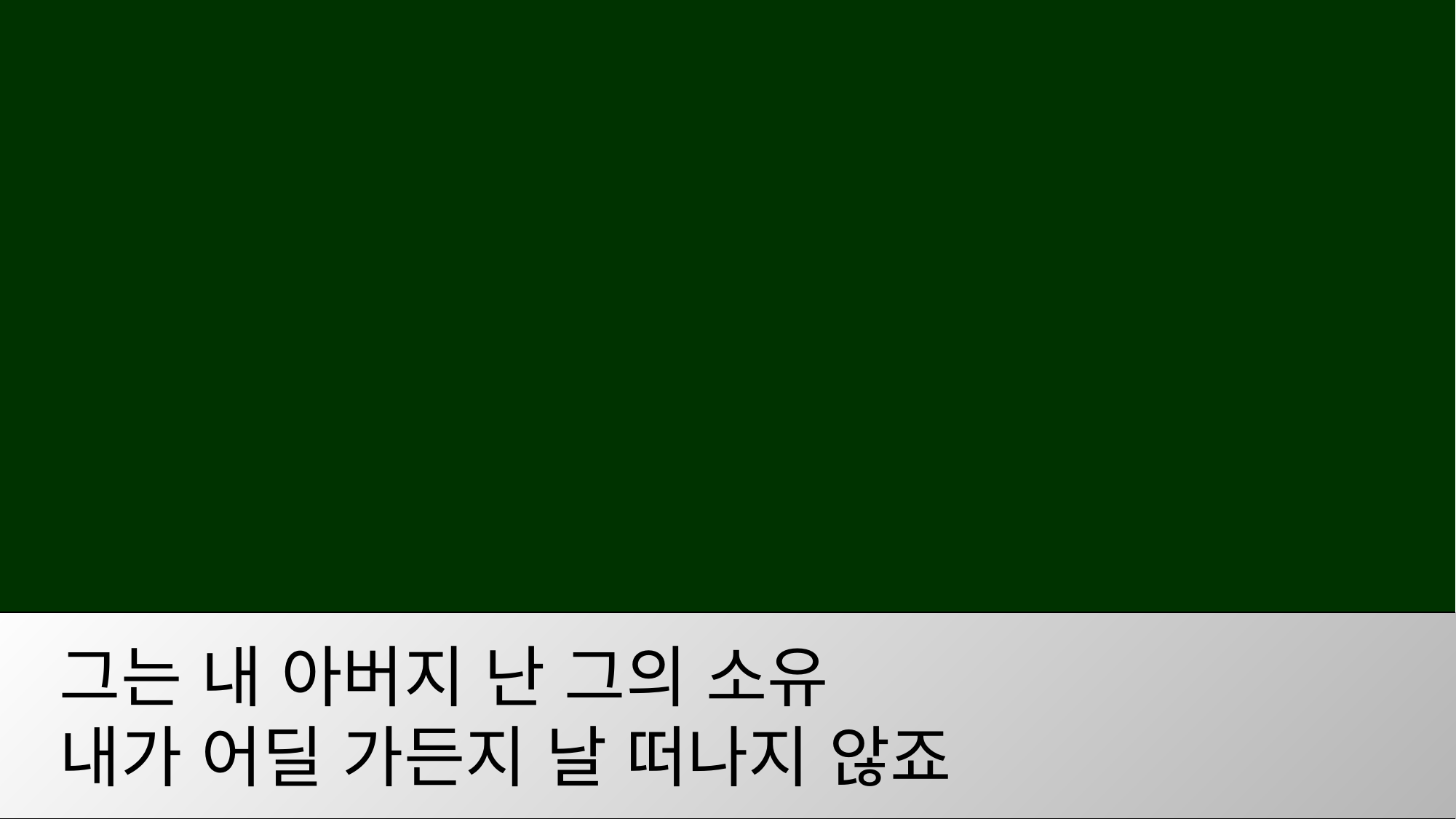

그는 내 아버지 난 그의 소유
 내가 어딜 가든지 날 떠나지 않죠